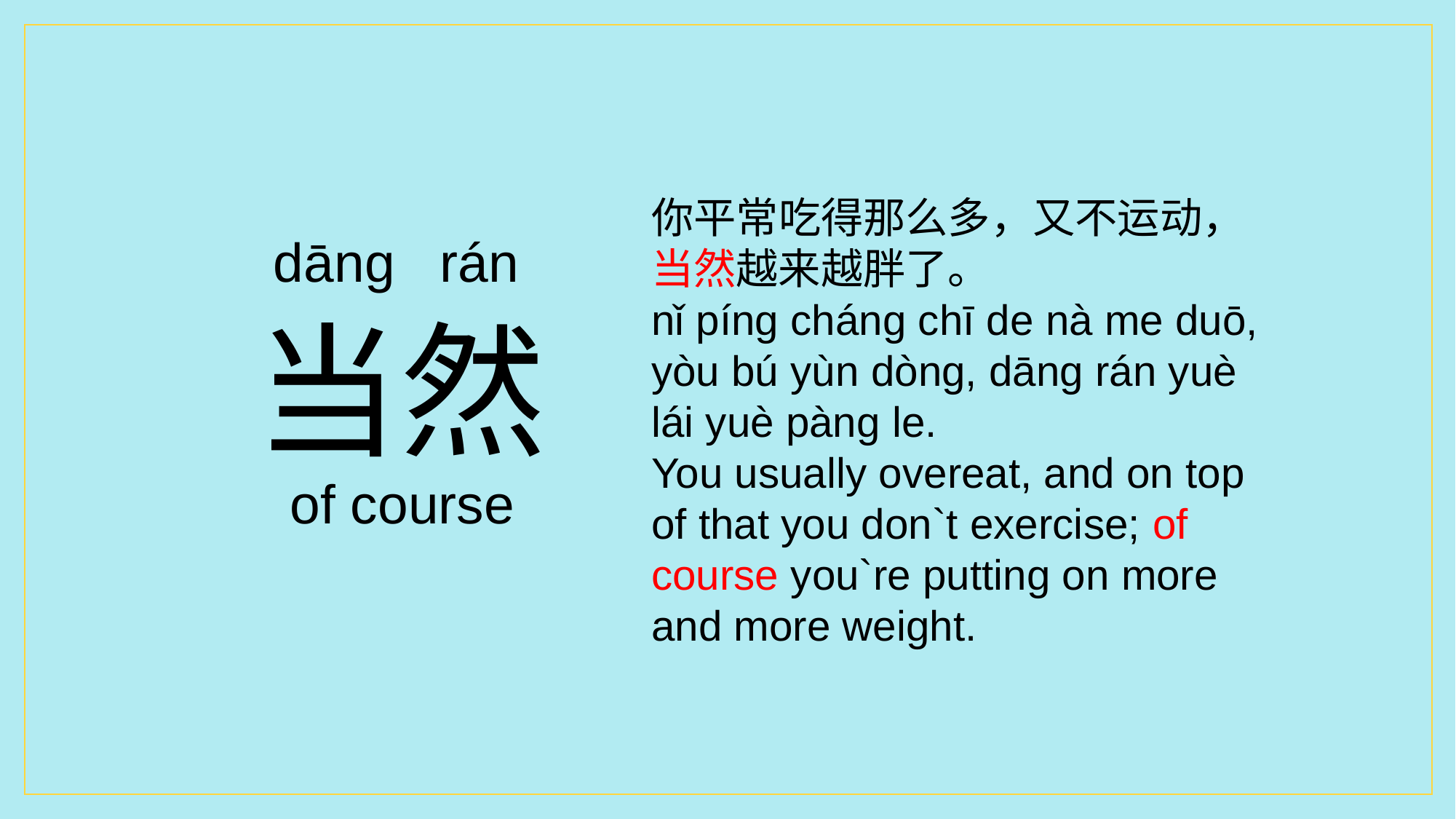

你平常吃得那么多，又不运动，当然越来越胖了。
nǐ píng cháng chī de nà me duō, yòu bú yùn dòng, dāng rán yuè lái yuè pàng le.
You usually overeat, and on top of that you don`t exercise; of course you`re putting on more and more weight.
 dāng   rán
当然
   of course